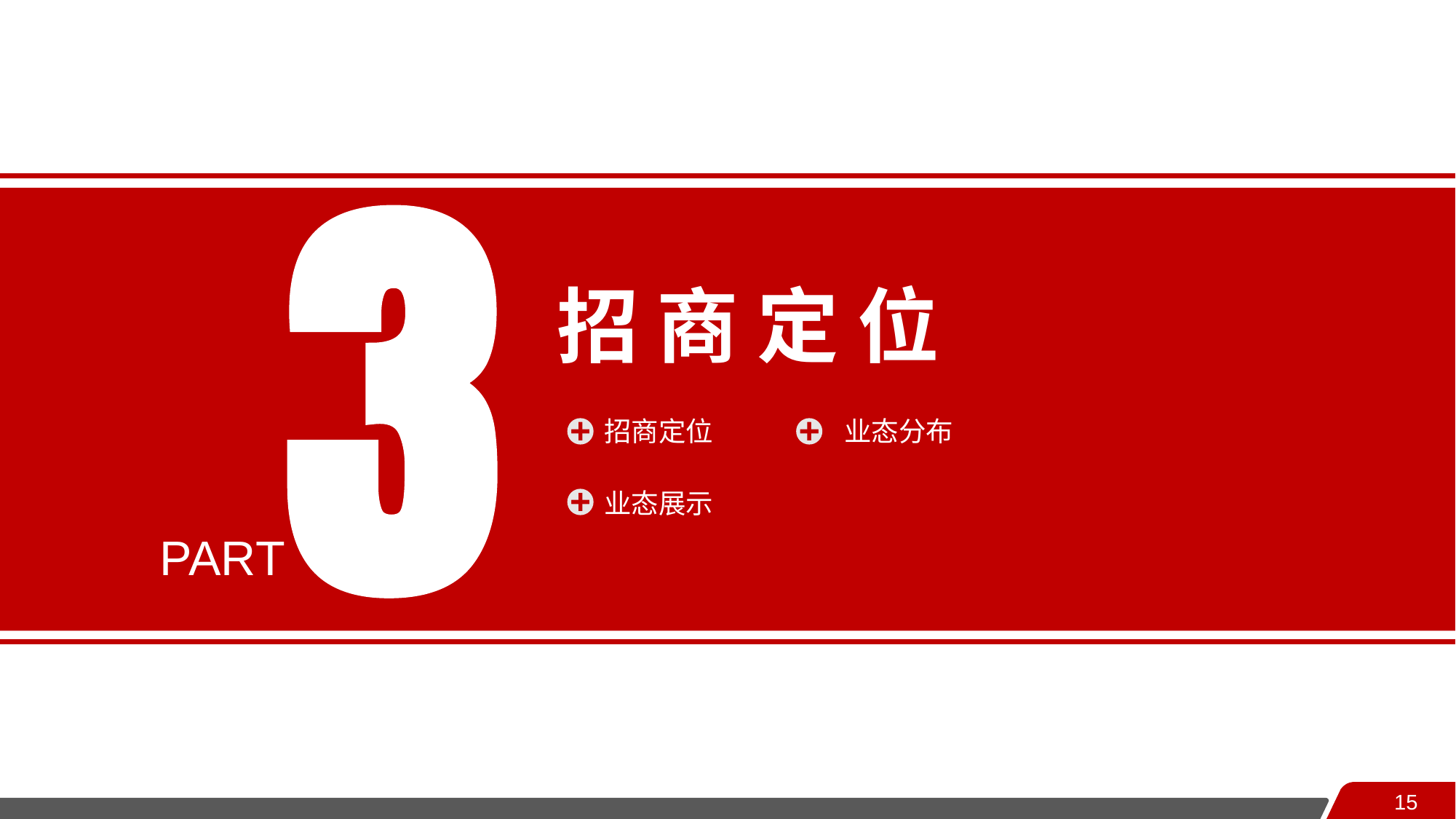

3
招 商 定 位
招商定位
业态分布

业态展示

PART